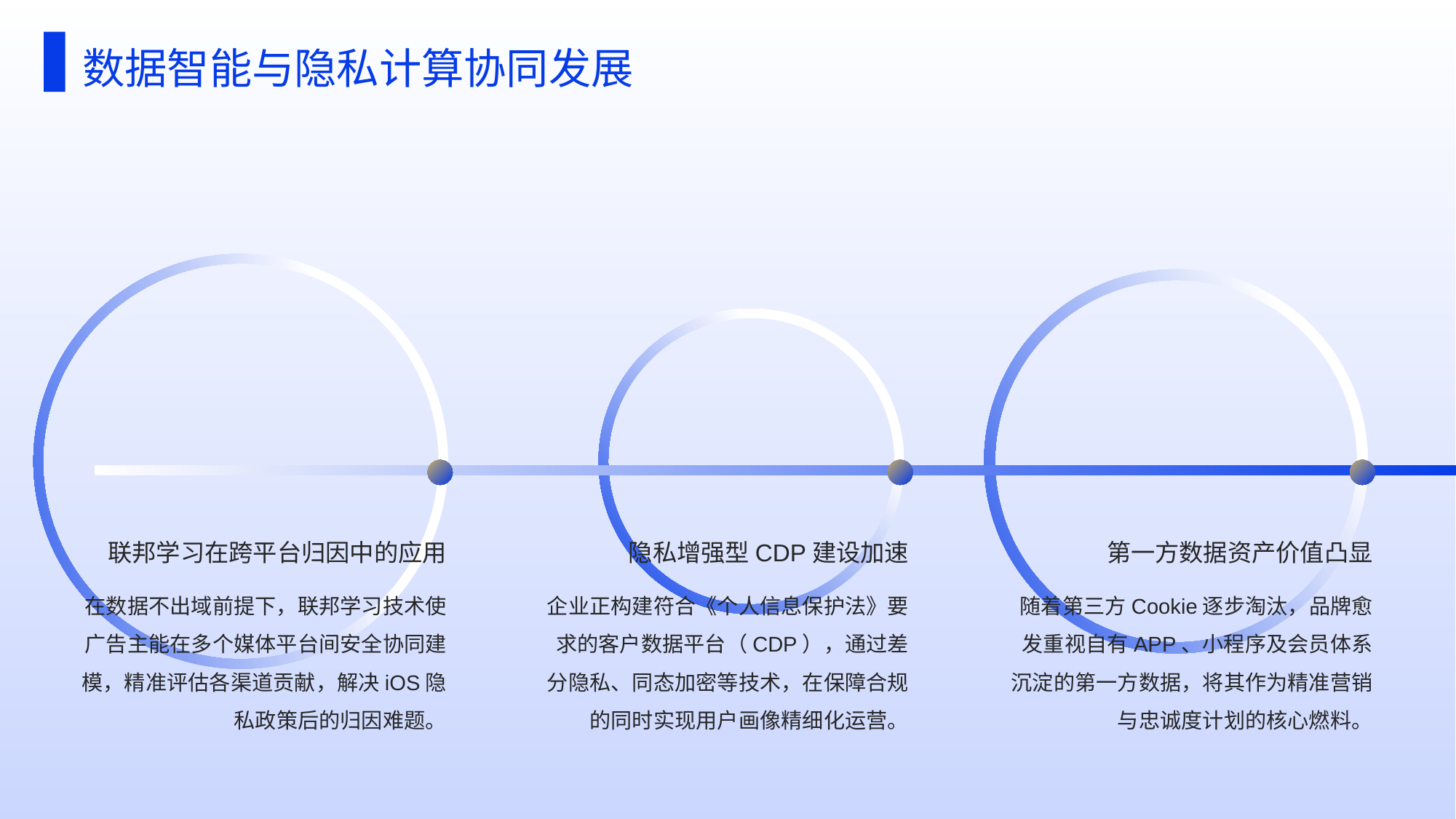

数据智能与隐私计算协同发展

联邦学习在跨平台归因中的应用
隐私增强型CDP建设加速
第一方数据资产价值凸显
在数据不出域前提下，联邦学习技术使广告主能在多个媒体平台间安全协同建模，精准评估各渠道贡献，解决iOS隐私政策后的归因难题。
企业正构建符合《个人信息保护法》要求的客户数据平台（CDP），通过差分隐私、同态加密等技术，在保障合规的同时实现用户画像精细化运营。
随着第三方Cookie逐步淘汰，品牌愈发重视自有APP、小程序及会员体系沉淀的第一方数据，将其作为精准营销与忠诚度计划的核心燃料。